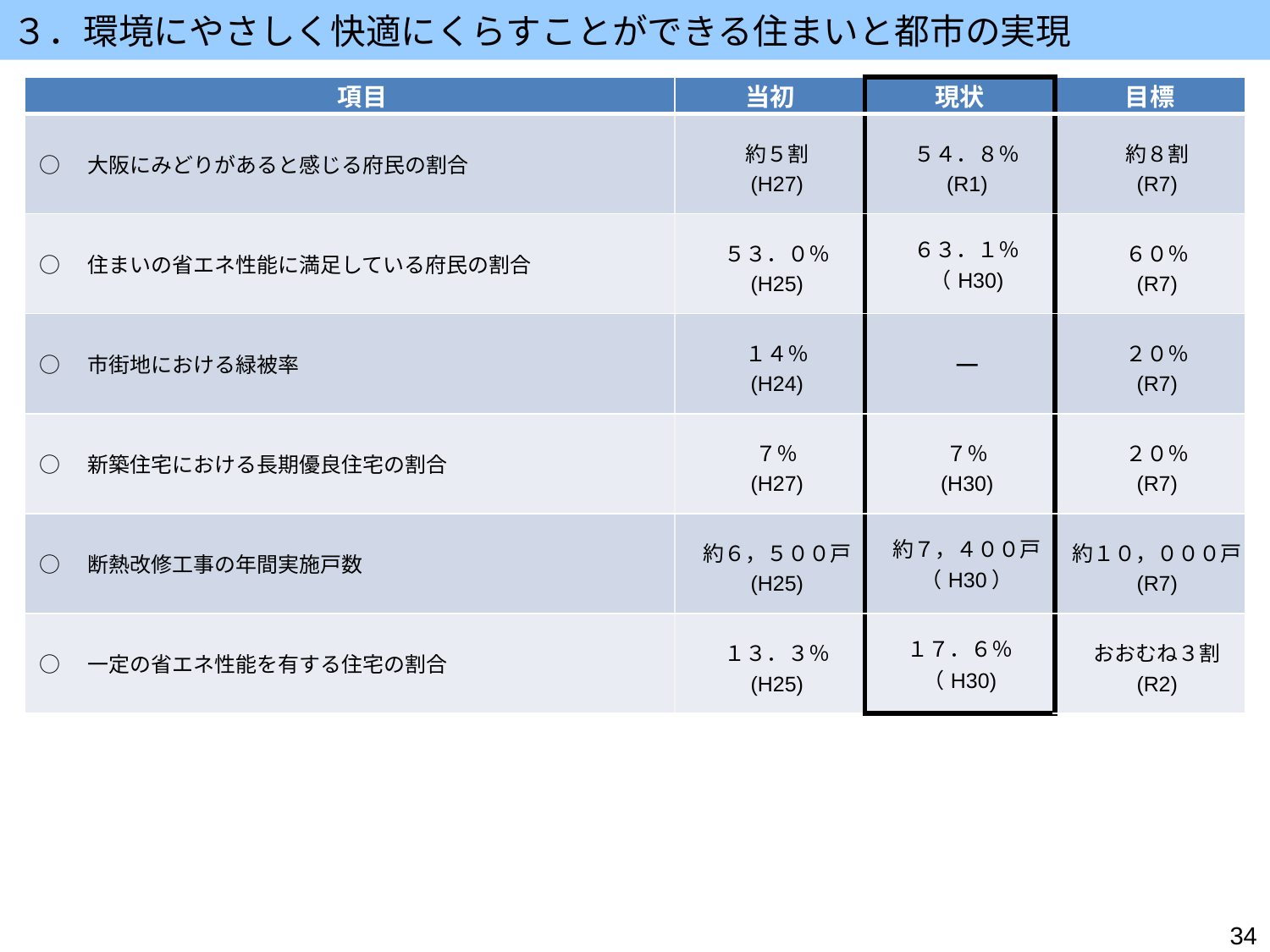

３．環境にやさしく快適にくらすことができる住まいと都市の実現
| 項目 | 当初 | 現状 | 目標 |
| --- | --- | --- | --- |
| ○　大阪にみどりがあると感じる府民の割合 | 約５割 (H27) | ５４．８％ (R1) | 約８割 (R7) |
| ○　住まいの省エネ性能に満足している府民の割合 | ５３．０％ (H25) | ６３．１％ （H30) | ６０％ (R7) |
| ○　市街地における緑被率 | １４％ (H24) | ― | ２０％ (R7) |
| ○　新築住宅における長期優良住宅の割合 | ７％ (H27) | ７％ (H30) | ２０％ (R7) |
| ○　断熱改修工事の年間実施戸数 | 約６，５００戸 (H25) | 約７，４００戸 （H30） | 約１０，０００戸 (R7) |
| ○　一定の省エネ性能を有する住宅の割合 | １３．３％ (H25) | １７．６％ （H30) | おおむね３割 (R2) |
34